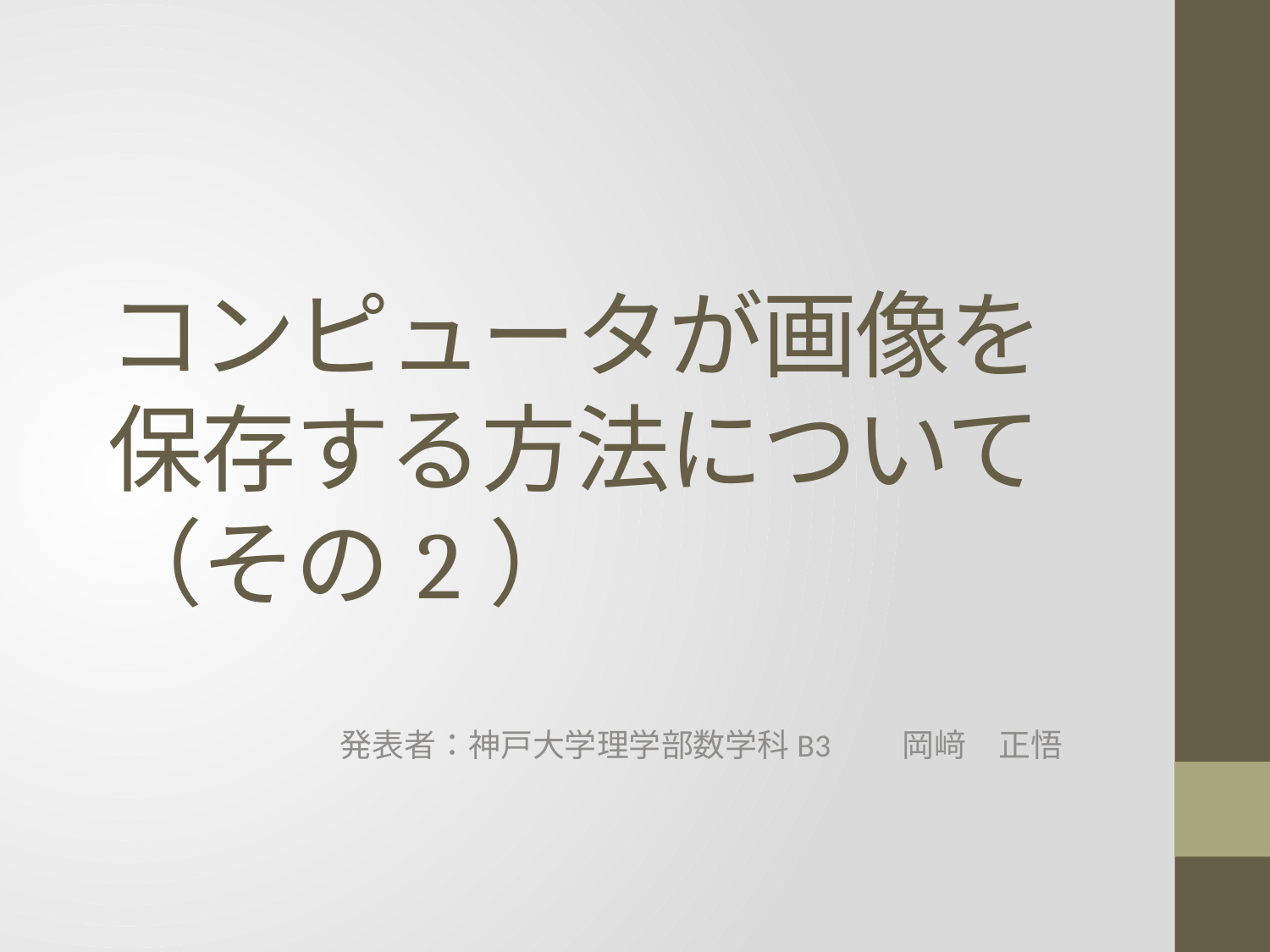

# コンピュータが画像を保存する方法について（その2）
発表者：神戸大学理学部数学科B3　　岡﨑　正悟